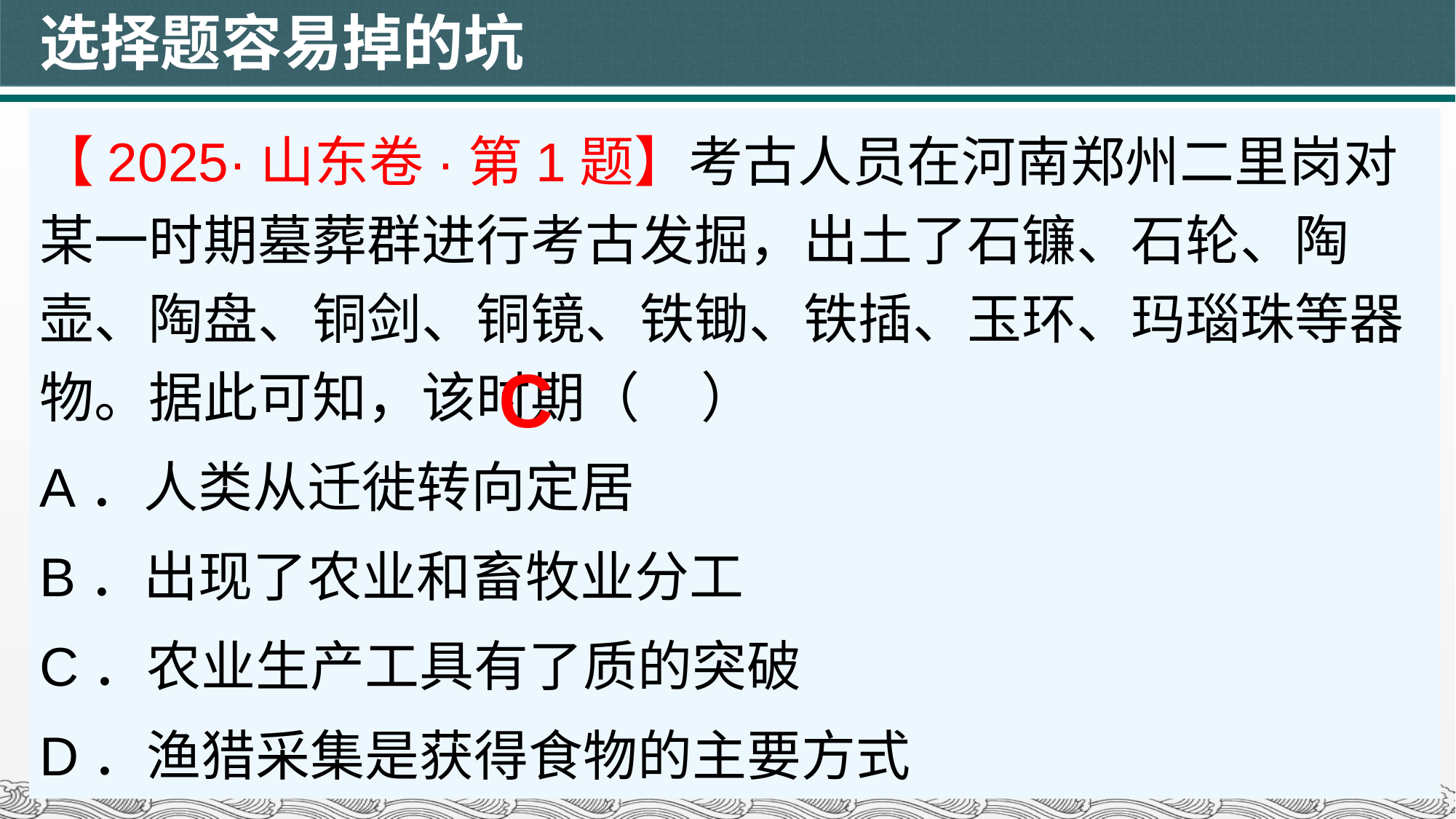

# 选择题容易掉的坑
【2025·山东卷·第1题】考古人员在河南郑州二里岗对某一时期墓葬群进行考古发掘，出土了石镰、石轮、陶壶、陶盘、铜剑、铜镜、铁锄、铁插、玉环、玛瑙珠等器物。据此可知，该时期（     ）
A．人类从迁徙转向定居
B．出现了农业和畜牧业分工
C．农业生产工具有了质的突破
D．渔猎采集是获得食物的主要方式
C